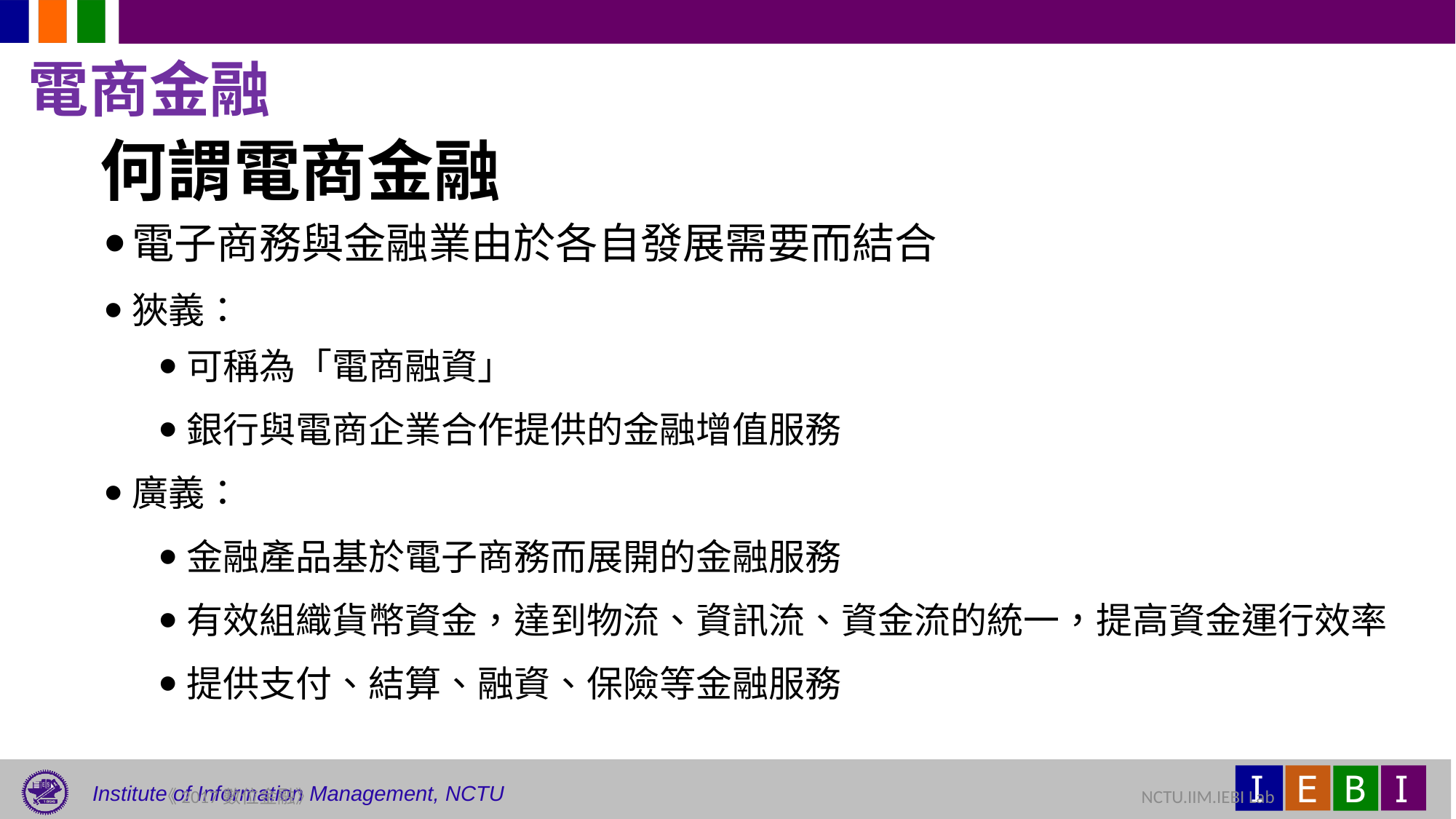

電商金融
# 何謂電商金融
電子商務與金融業由於各自發展需要而結合
狹義：
可稱為「電商融資」
銀行與電商企業合作提供的金融增值服務
廣義：
金融產品基於電子商務而展開的金融服務
有效組織貨幣資金，達到物流、資訊流、資金流的統一，提高資金運行效率
提供支付、結算、融資、保險等金融服務
66
《2017數位金融》                                                                                                                                             	NCTU.IIM.IEBI Lab